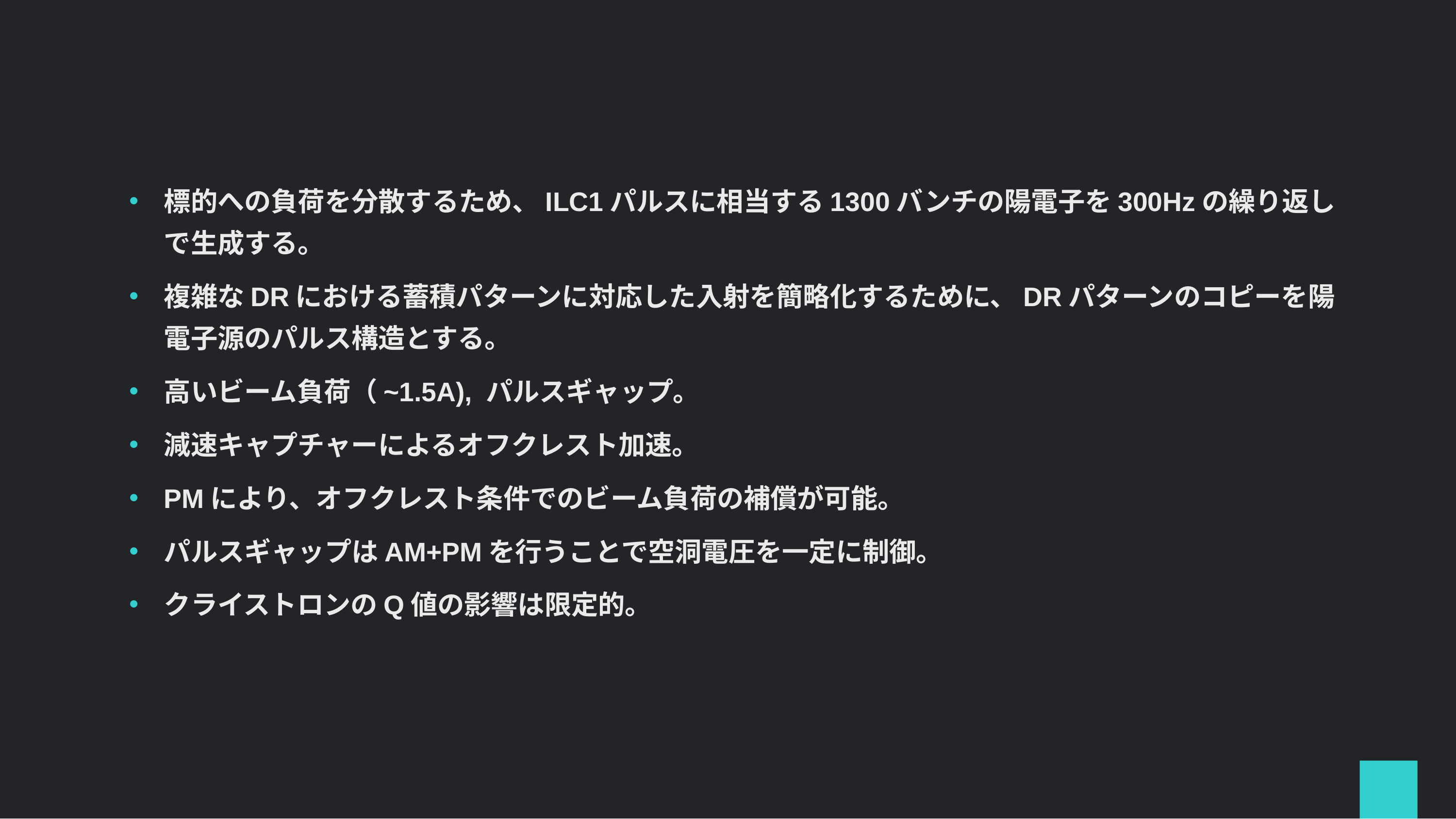

標的への負荷を分散するため、ILC1パルスに相当する1300バンチの陽電子を300Hzの繰り返しで生成する。
複雑なDRにおける蓄積パターンに対応した入射を簡略化するために、DRパターンのコピーを陽電子源のパルス構造とする。
高いビーム負荷（~1.5A), パルスギャップ。
減速キャプチャーによるオフクレスト加速。
PMにより、オフクレスト条件でのビーム負荷の補償が可能。
パルスギャップはAM+PMを行うことで空洞電圧を一定に制御。
クライストロンのQ値の影響は限定的。